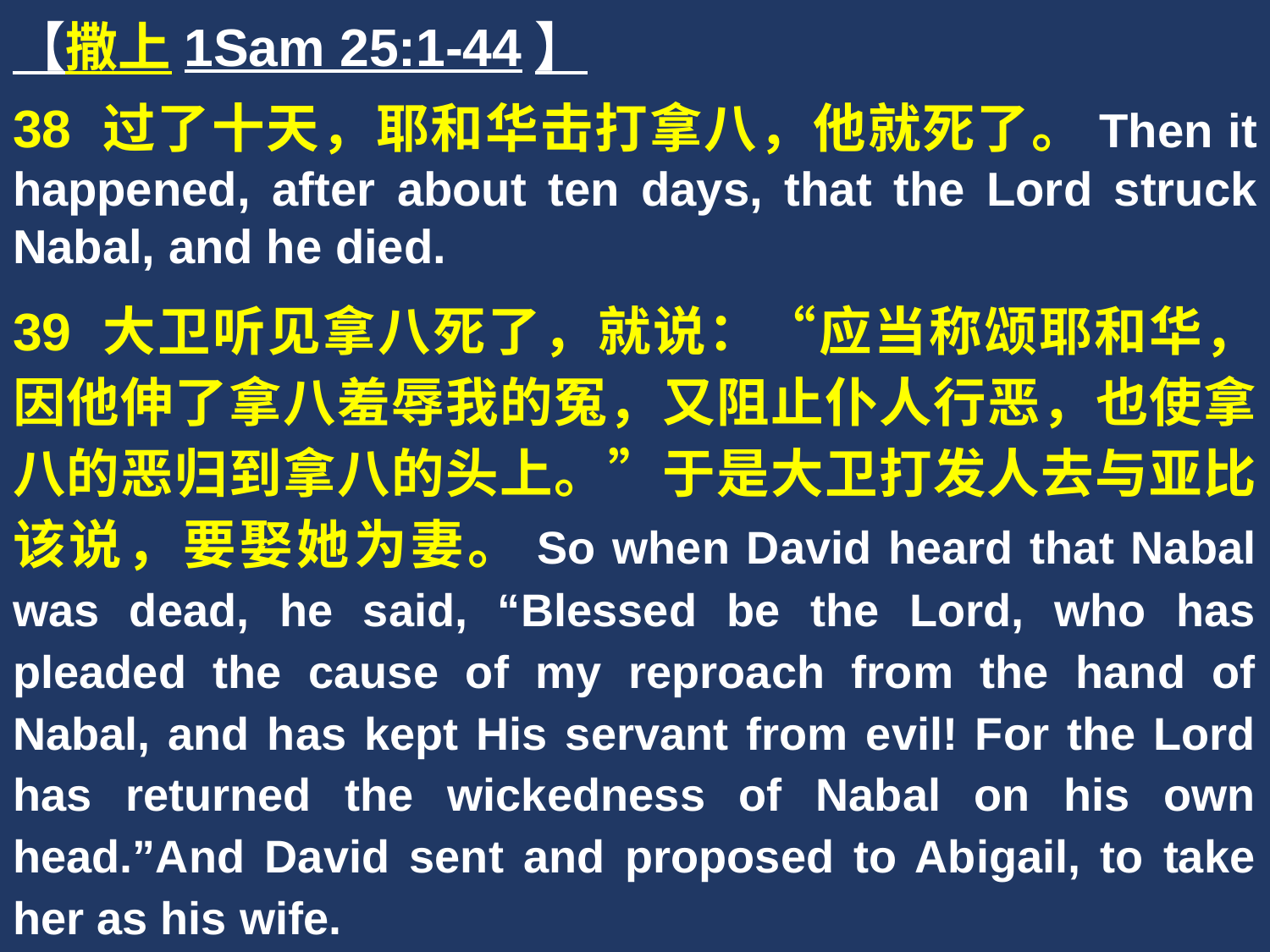

【撒上1Sam 25:1-44】
38 过了十天，耶和华击打拿八，他就死了。Then it happened, after about ten days, that the Lord struck Nabal, and he died.
39 大卫听见拿八死了，就说：“应当称颂耶和华，因他伸了拿八羞辱我的冤，又阻止仆人行恶，也使拿八的恶归到拿八的头上。”于是大卫打发人去与亚比该说，要娶她为妻。So when David heard that Nabal was dead, he said, “Blessed be the Lord, who has pleaded the cause of my reproach from the hand of Nabal, and has kept His servant from evil! For the Lord has returned the wickedness of Nabal on his own head.”And David sent and proposed to Abigail, to take her as his wife.